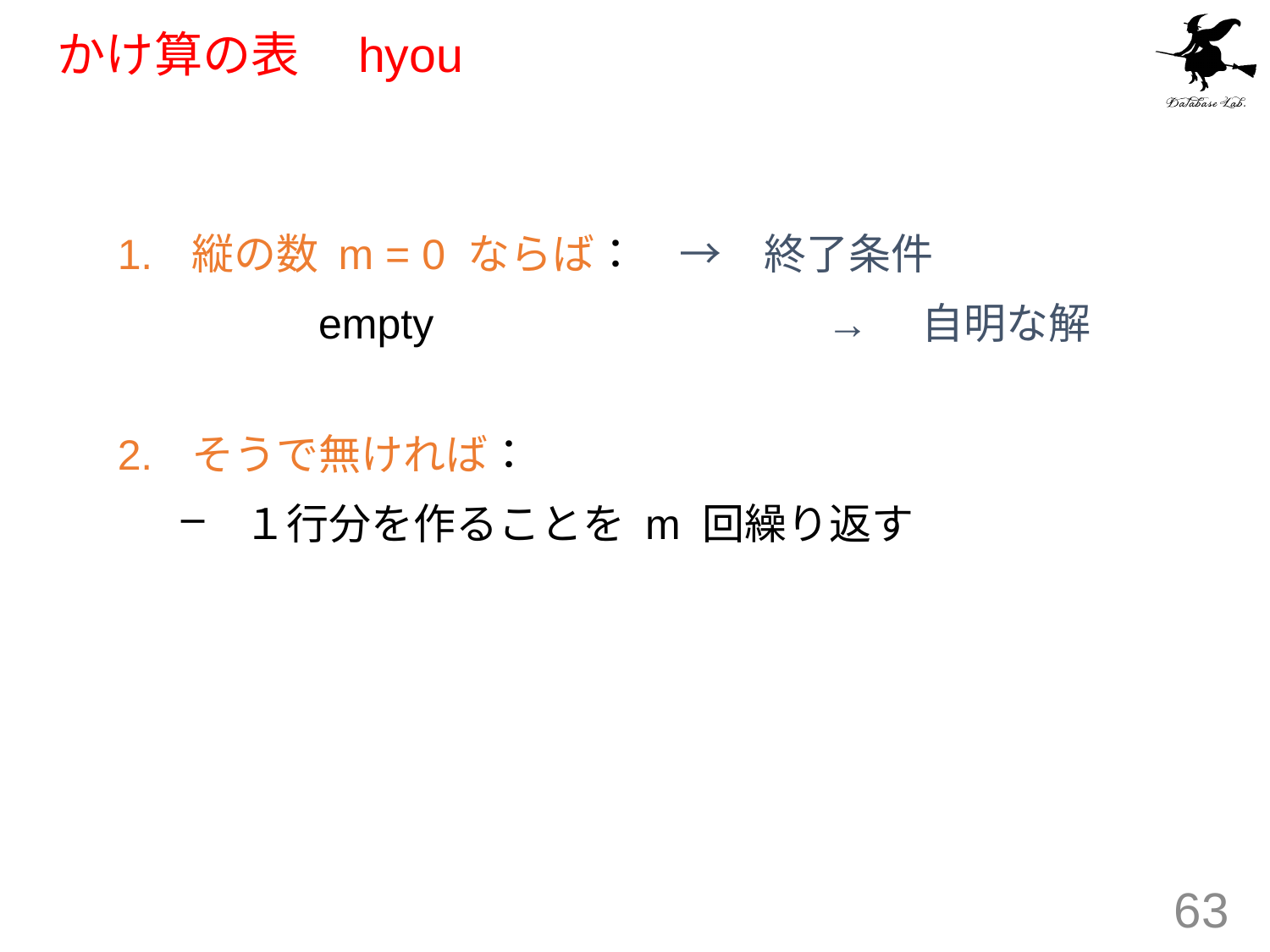

# かけ算の表　hyou
縦の数 m = 0 ならば：　→　終了条件
		empty 			→　自明な解
そうで無ければ：
１行分を作ることを m 回繰り返す

63